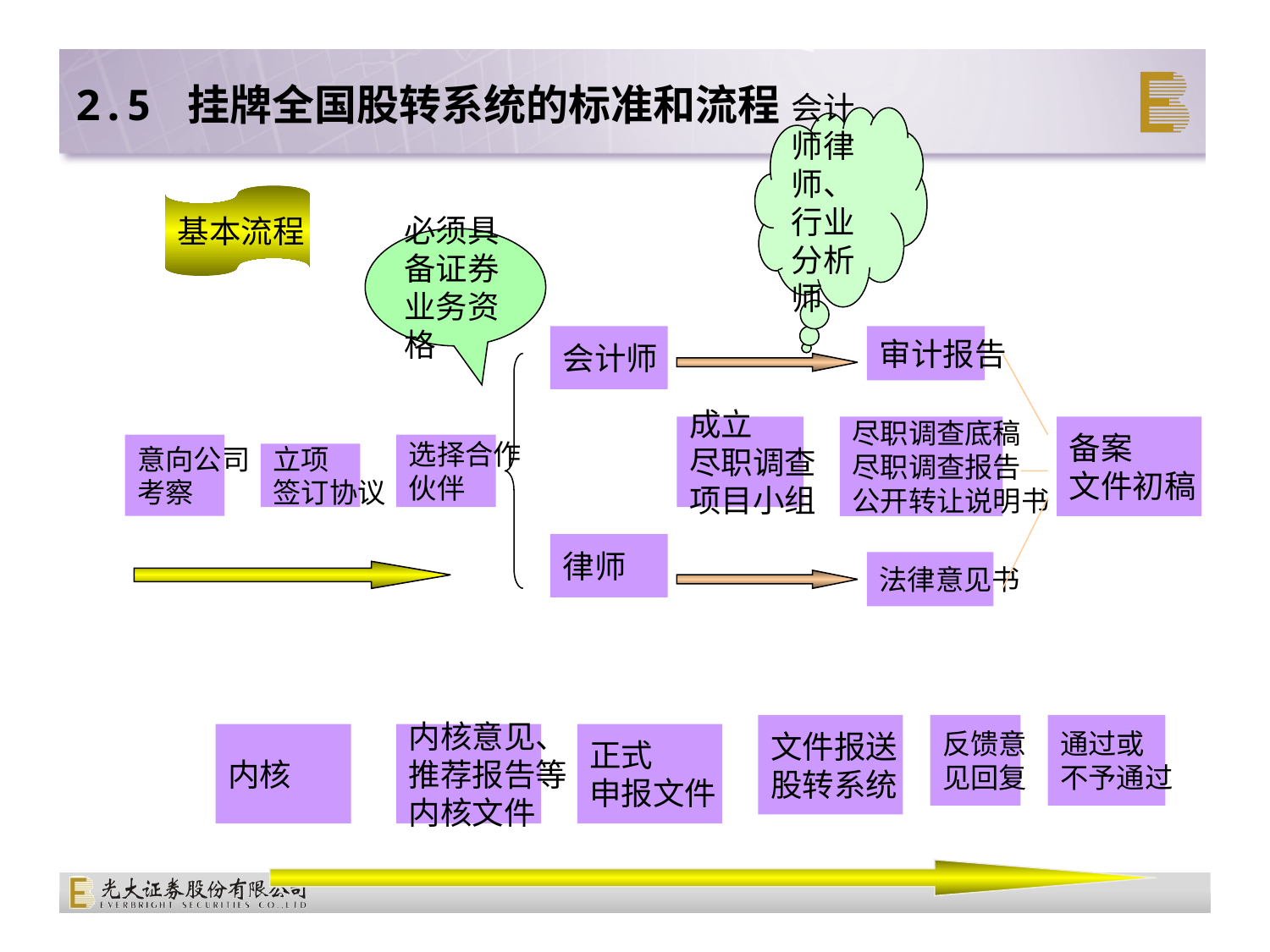

2.5 挂牌全国股转系统的标准和流程
会计师律师、行业分析师
基本流程
必须具备证券业务资格
会计师
审计报告

成立
尽职调查
项目小组
尽职调查底稿
尽职调查报告
公开转让说明书
备案
文件初稿
意向公司
考察
选择合作
伙伴
立项
签订协议

律师
法律意见书

文件报送
股转系统
反馈意
见回复
通过或
不予通过
内核
内核意见、
推荐报告等
内核文件
正式
申报文件